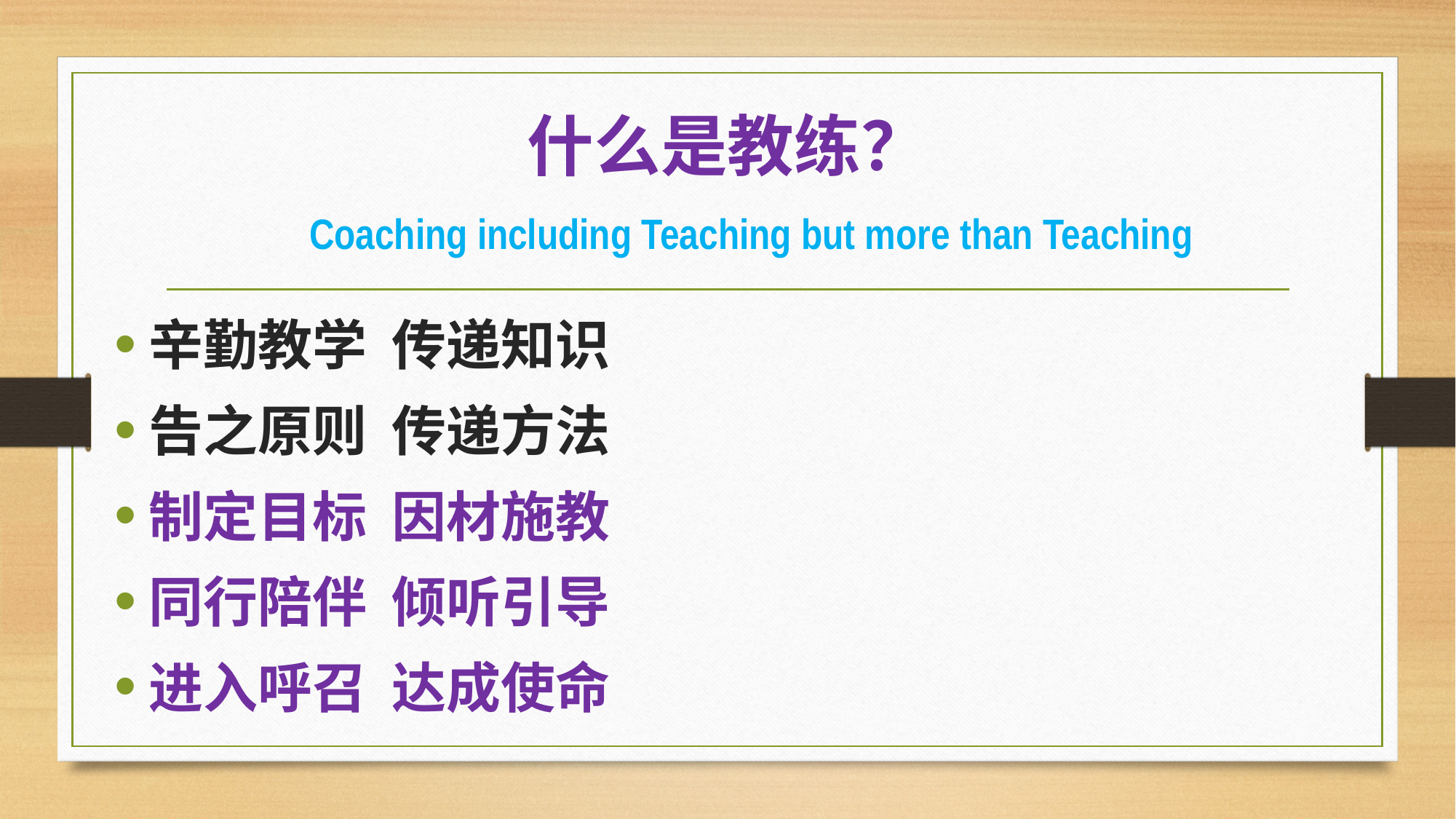

# 什么是教练？
Coaching including Teaching but more than Teaching
辛勤教学  传递知识
告之原则  传递方法
制定目标  因材施教
同行陪伴  倾听引导
进入呼召  达成使命